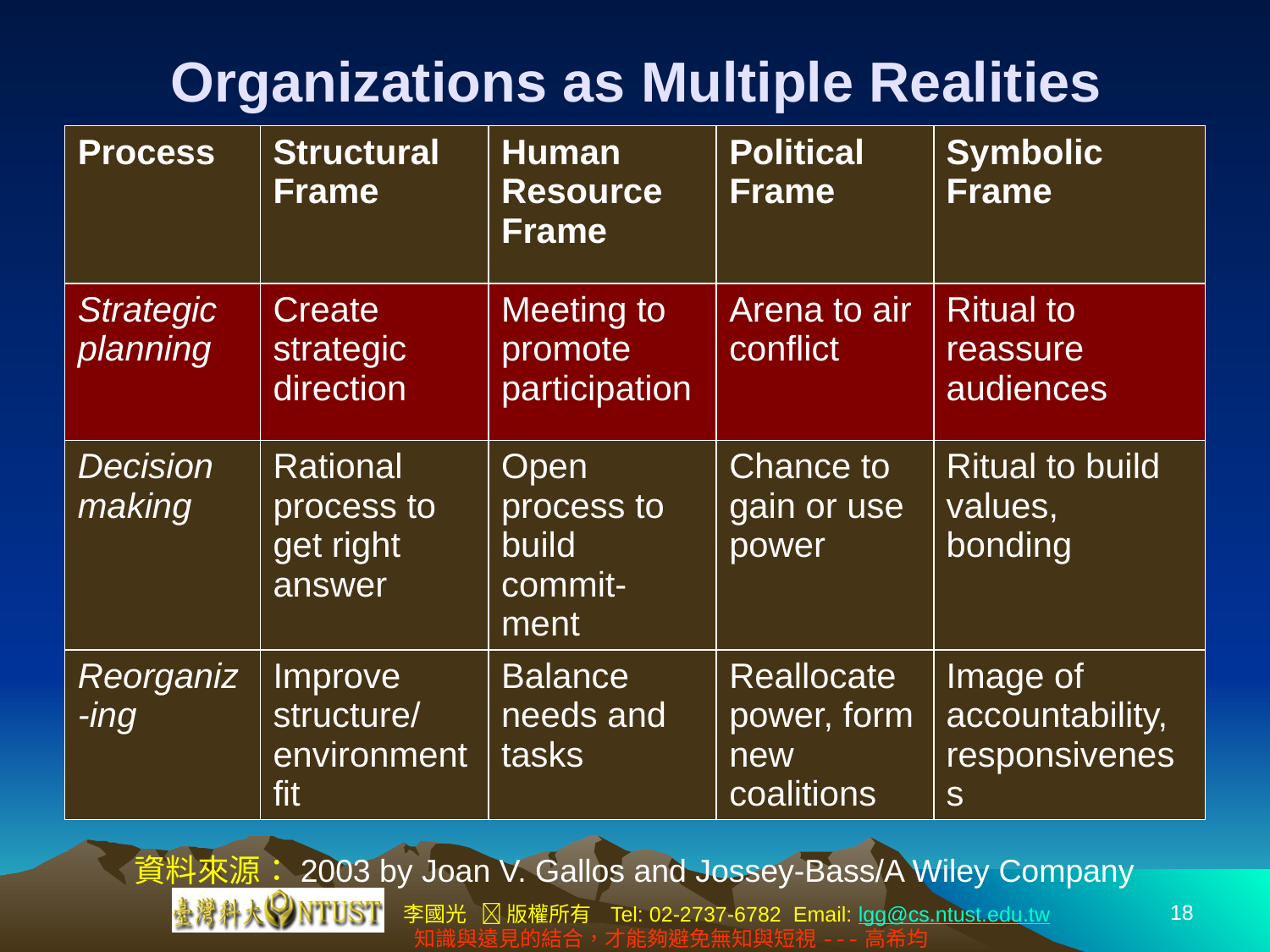

# Organizations as Multiple Realities
| Process | Structural Frame | Human Resource Frame | Political Frame | Symbolic Frame |
| --- | --- | --- | --- | --- |
| Strategic planning | Create strategic direction | Meeting to promote participation | Arena to air conflict | Ritual to reassure audiences |
| Decision making | Rational process to get right answer | Open process to build commit-ment | Chance to gain or use power | Ritual to build values, bonding |
| Reorganiz-ing | Improve structure/ environment fit | Balance needs and tasks | Reallocate power, form new coalitions | Image of accountability, responsiveness |
資料來源：2003 by Joan V. Gallos and Jossey-Bass/A Wiley Company
18